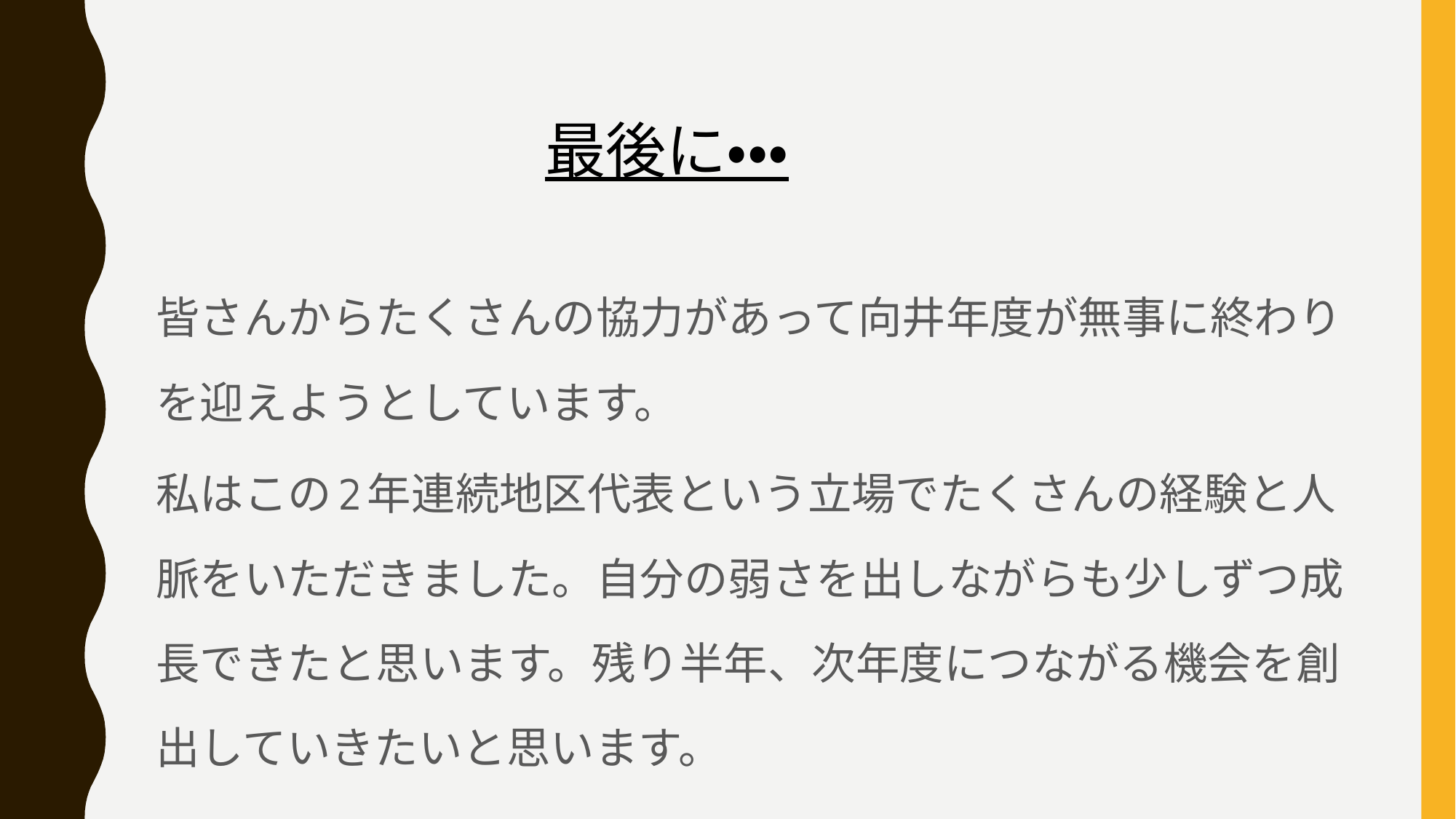

最後に・・・
皆さんからたくさんの協力があって向井年度が無事に終わりを迎えようとしています。
私はこの2年連続地区代表という立場でたくさんの経験と人脈をいただきました。自分の弱さを出しながらも少しずつ成長できたと思います。残り半年、次年度につながる機会を創出していきたいと思います。